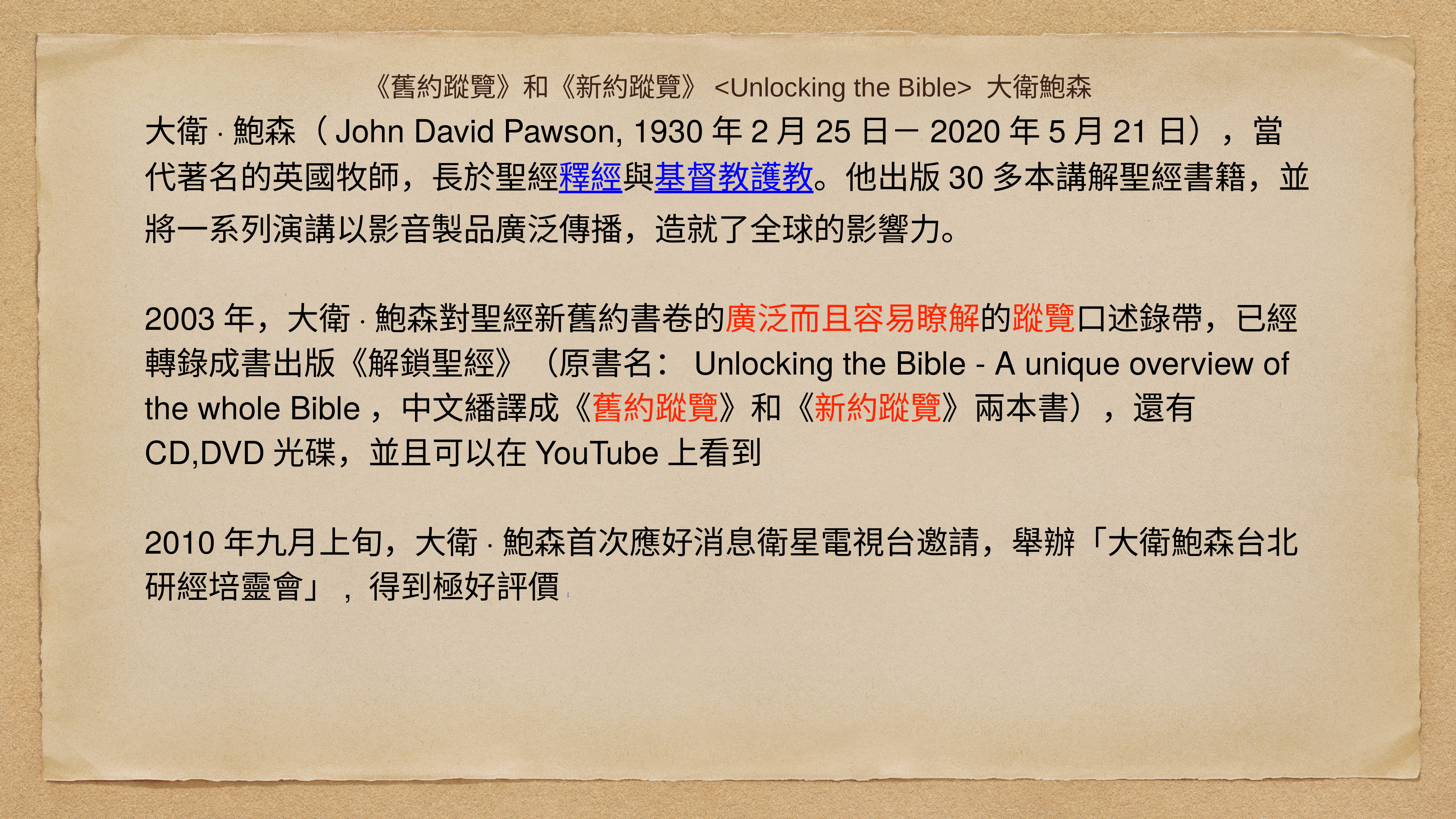

# 《舊約蹤覽》和《新約蹤覽》<Unlocking the Bible> 大衛鮑森
大衛·鮑森（John David Pawson, 1930年2月25日－2020年5月21日），當代著名的英國牧師，長於聖經釋經與基督教護教。他出版30多本講解聖經書籍，並將一系列演講以影音製品廣泛傳播，造就了全球的影響力。

2003年，大衛·鮑森對聖經新舊約書卷的廣泛而且容易瞭解的蹤覽口述錄帶，已經轉錄成書出版《解鎖聖經》（原書名：Unlocking the Bible - A unique overview of the whole Bible，中文繙譯成《舊約蹤覽》和《新約蹤覽》兩本書），還有CD,DVD光碟，並且可以在YouTube上看到

2010年九月上旬，大衛·鮑森首次應好消息衛星電視台邀請，舉辦「大衛鮑森台北研經培靈會」, 得到極好評價[